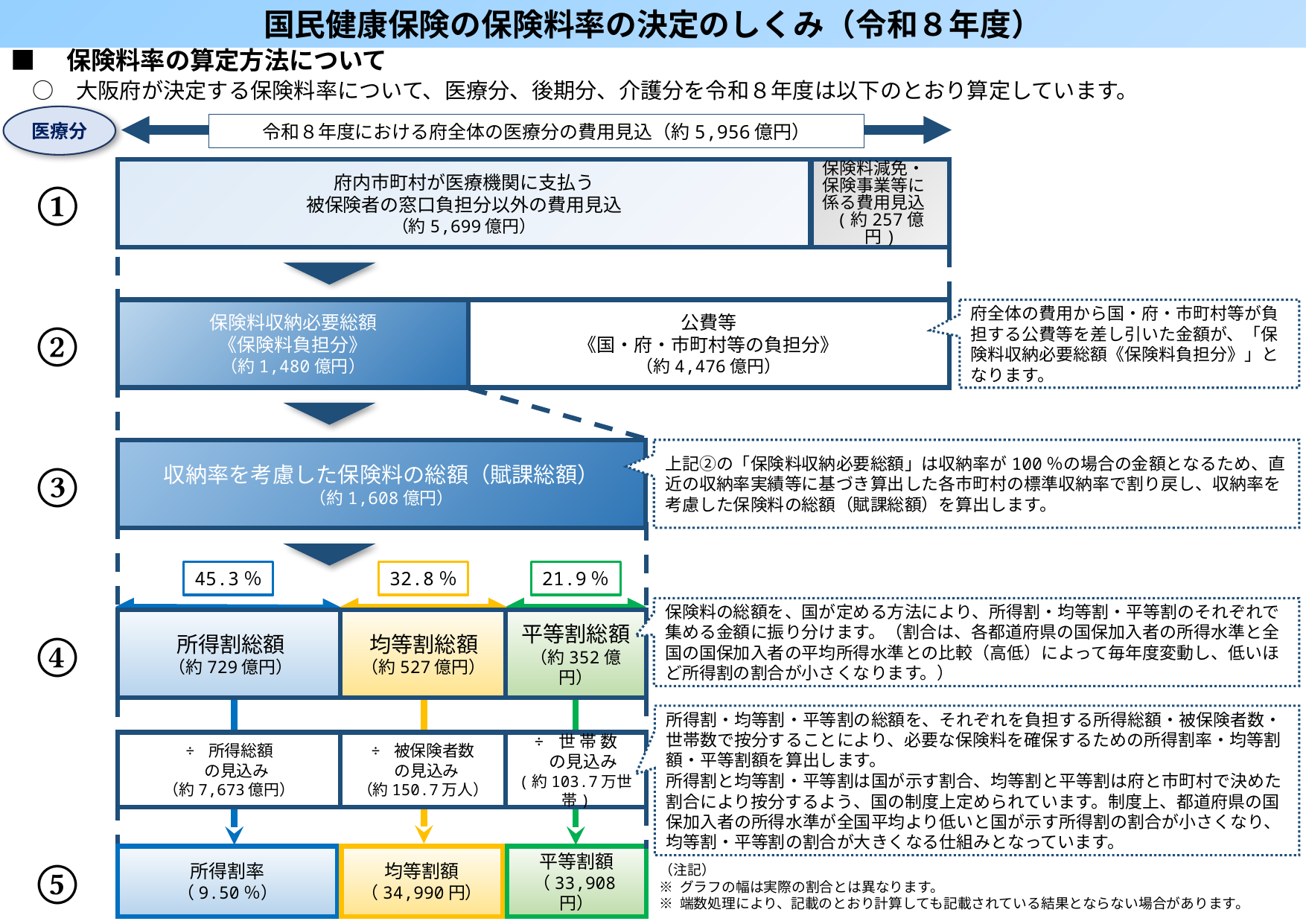

国民健康保険の保険料率の決定のしくみ（令和８年度）
■　保険料率の算定方法について
　○　大阪府が決定する保険料率について、医療分、後期分、介護分を令和８年度は以下のとおり算定しています。
医療分
令和８年度における府全体の医療分の費用見込（約5,956億円）
府内市町村が医療機関に支払う
被保険者の窓口負担分以外の費用見込
（約5,699億円）
保険料減免・保険事業等に係る費用見込
(約257億円)
①

府全体の費用から国・府・市町村等が負担する公費等を差し引いた金額が、「保険料収納必要総額《保険料負担分》」となります。
公費等
《国・府・市町村等の負担分》
（約4,476億円）
保険料収納必要総額
《保険料負担分》
（約1,480億円）
②

上記②の「保険料収納必要総額」は収納率が100％の場合の金額となるため、直近の収納率実績等に基づき算出した各市町村の標準収納率で割り戻し、収納率を考慮した保険料の総額（賦課総額）を算出します。
収納率を考慮した保険料の総額（賦課総額）
（約1,608億円）
③

45.3％
32.8％
21.9％
保険料の総額を、国が定める方法により、所得割・均等割・平等割のそれぞれで集める金額に振り分けます。（割合は、各都道府県の国保加入者の所得水準と全国の国保加入者の平均所得水準との比較（高低）によって毎年度変動し、低いほど所得割の割合が小さくなります。）
平等割総額
（約352億円）
均等割総額
（約527億円）
所得割総額
（約729億円）
④
所得割・均等割・平等割の総額を、それぞれを負担する所得総額・被保険者数・世帯数で按分することにより、必要な保険料を確保するための所得割率・均等割額・平等割額を算出します。
所得割と均等割・平等割は国が示す割合、均等割と平等割は府と市町村で決めた割合により按分するよう、国の制度上定められています。制度上、都道府県の国保加入者の所得水準が全国平均より低いと国が示す所得割の割合が小さくなり、均等割・平等割の割合が大きくなる仕組みとなっています。
÷ 所得総額
   の見込み
（約7,673億円）
÷ 被保険者数
 の見込み
（約150.7万人）
÷ 世 帯 数
   の見込み
(約103.7万世帯)
⑤
所得割率
（9.50％）
均等割額
（34,990円）
平等割額
（33,908円）
（注記）
※ グラフの幅は実際の割合とは異なります。
※ 端数処理により、記載のとおり計算しても記載されている結果とならない場合があります。